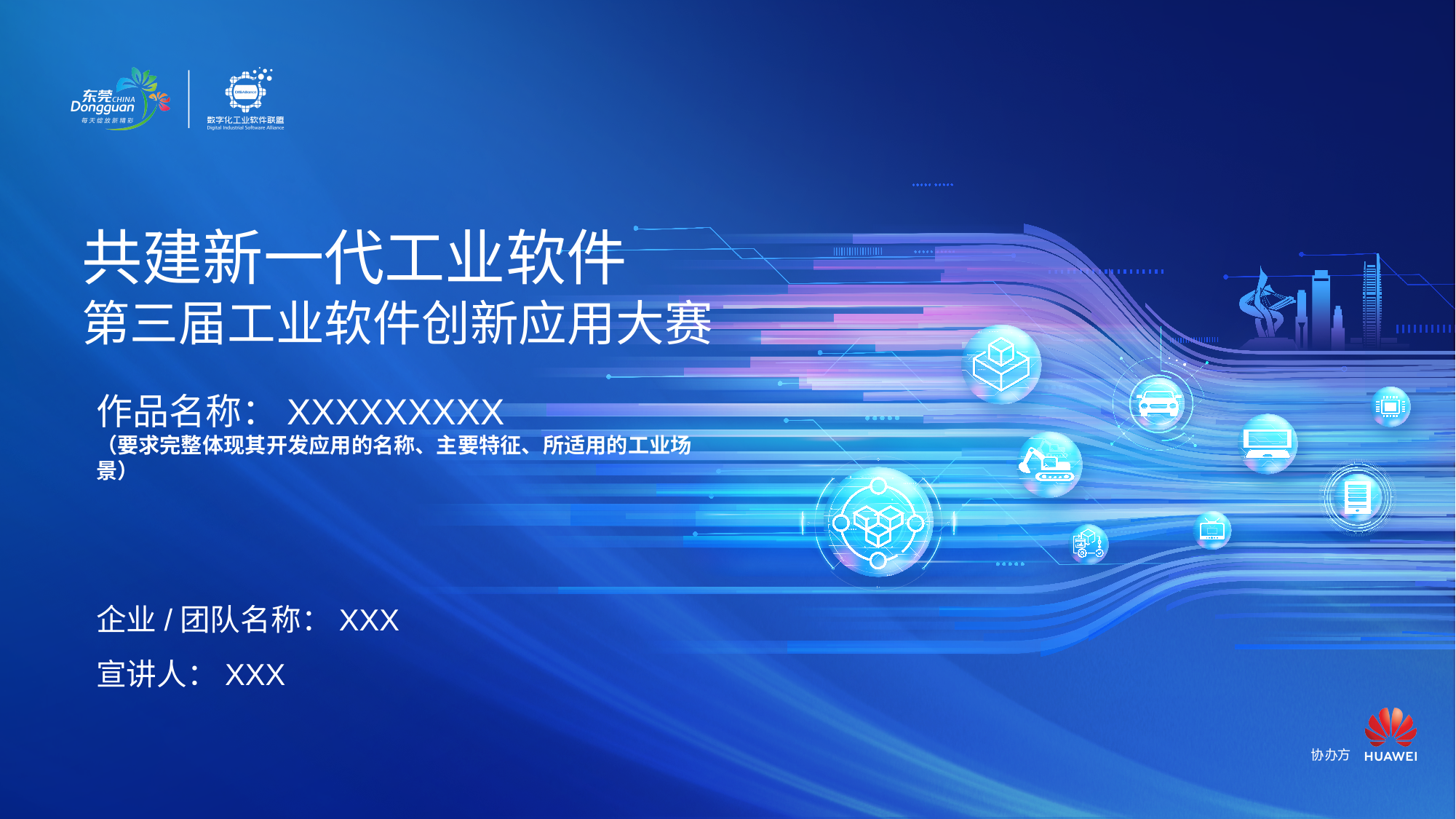

作品名称：XXXXXXXXX
（要求完整体现其开发应用的名称、主要特征、所适用的工业场景）

企业/团队名称：XXX
宣讲人：XXX